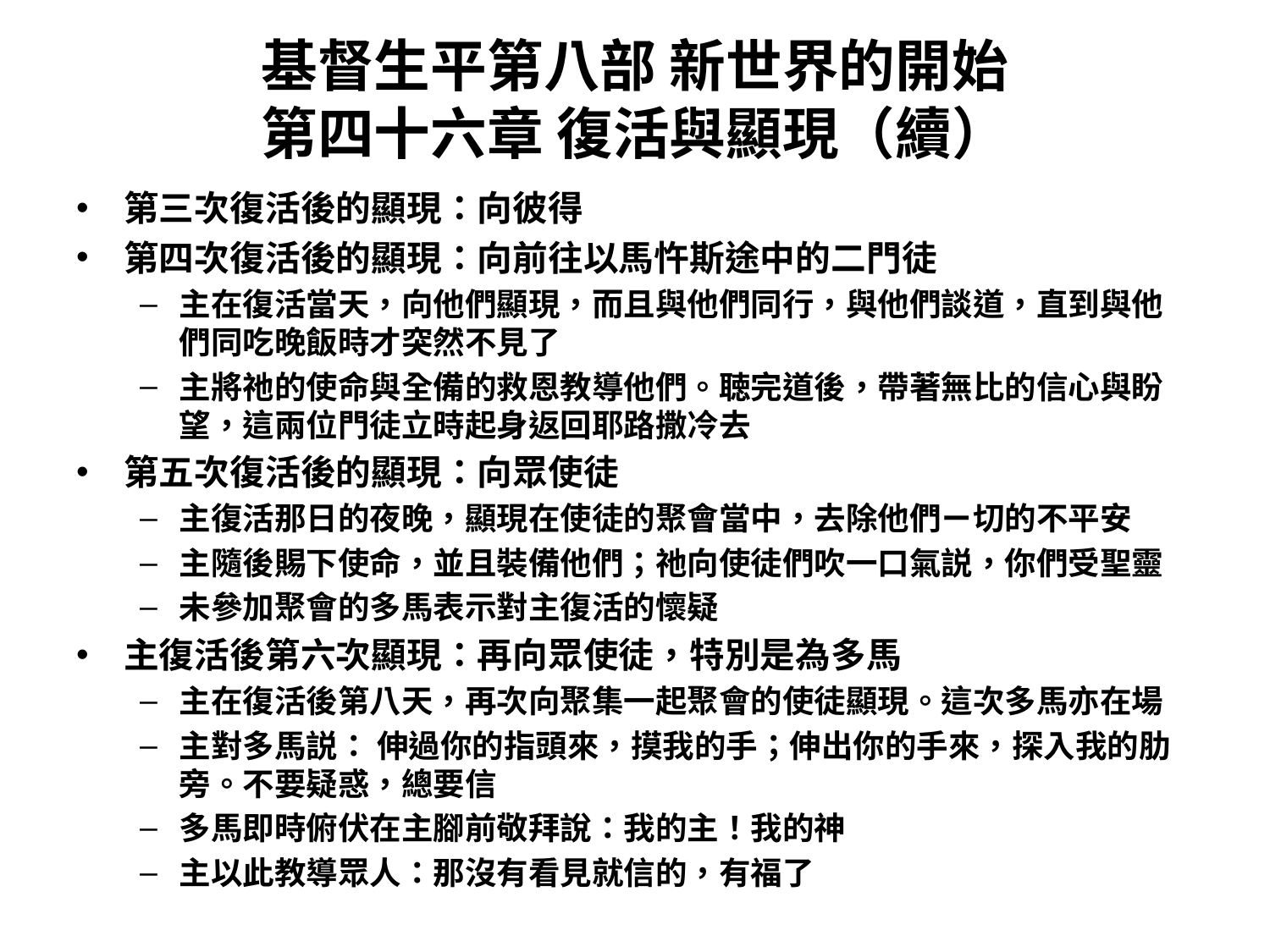

# 基督生平第八部 新世界的開始 第四十六章 復活與顯現（續）
第三次復活後的顯現：向彼得
第四次復活後的顯現：向前往以馬忤斯途中的二門徒
主在復活當天，向他們顯現，而且與他們同行，與他們談道，直到與他們同吃晚飯時才突然不見了
主將祂的使命與全備的救恩教導他們。聴完道後，帶著無比的信心與盼望，這兩位門徒立時起身返回耶路撒冷去
第五次復活後的顯現：向眾使徒
主復活那日的夜晚，顯現在使徒的聚會當中，去除他們ㄧ切的不平安
主隨後賜下使命，並且裝備他們；祂向使徒們吹一口氣説，你們受聖靈
未參加聚會的多馬表示對主復活的懷疑
主復活後第六次顯現：再向眾使徒，特別是為多馬
主在復活後第八天，再次向聚集一起聚會的使徒顯現。這次多馬亦在場
主對多馬説： 伸過你的指頭來，摸我的手；伸出你的手來，探入我的肋旁。不要疑惑，總要信
多馬即時俯伏在主腳前敬拜說：我的主！我的神
主以此教導眾人：那沒有看見就信的，有福了